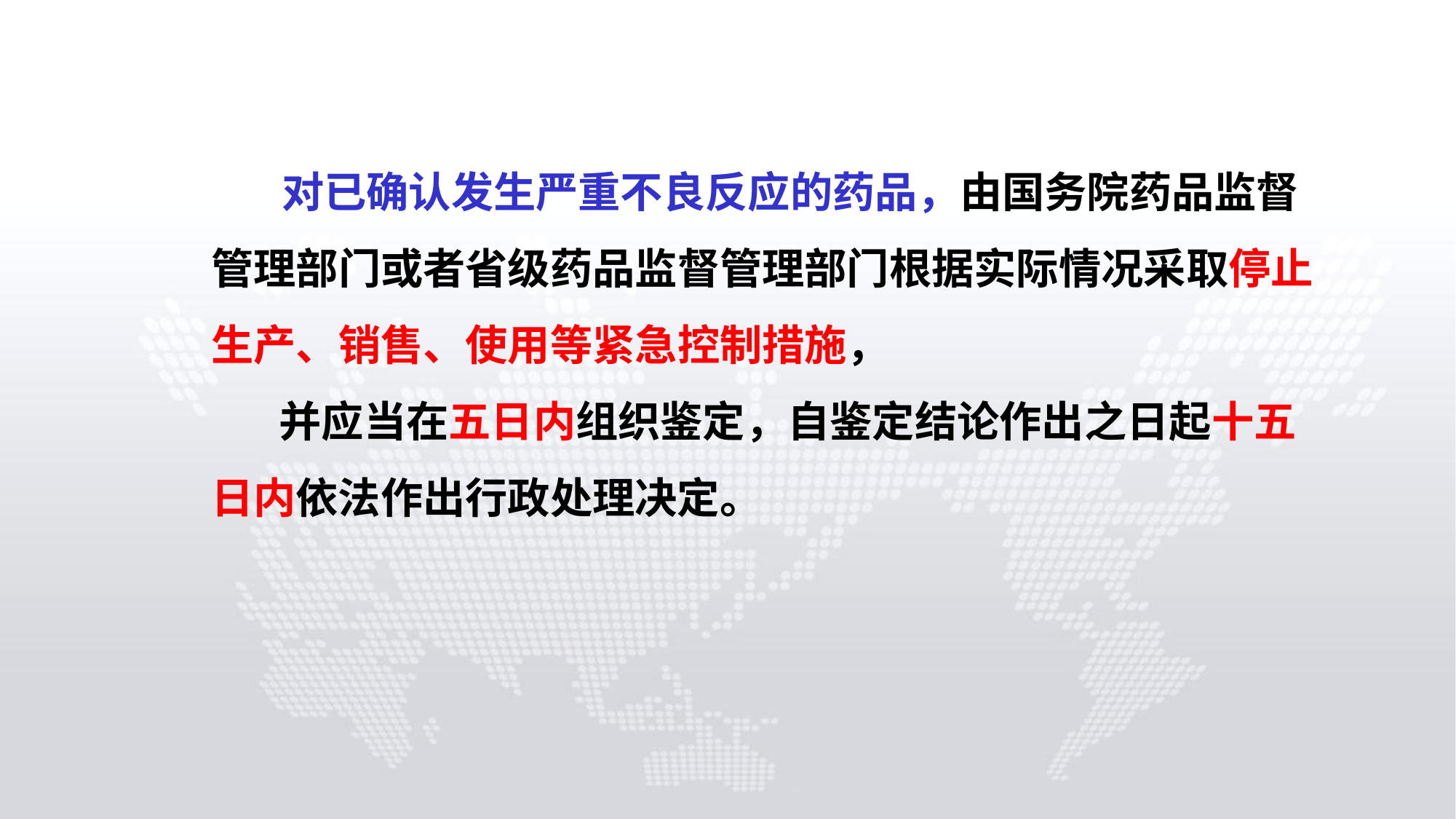

对已确认发生严重不良反应的药品，由国务院药品监督管理部门或者省级药品监督管理部门根据实际情况采取停止生产、销售、使用等紧急控制措施，
      并应当在五日内组织鉴定，自鉴定结论作出之日起十五日内依法作出行政处理决定。